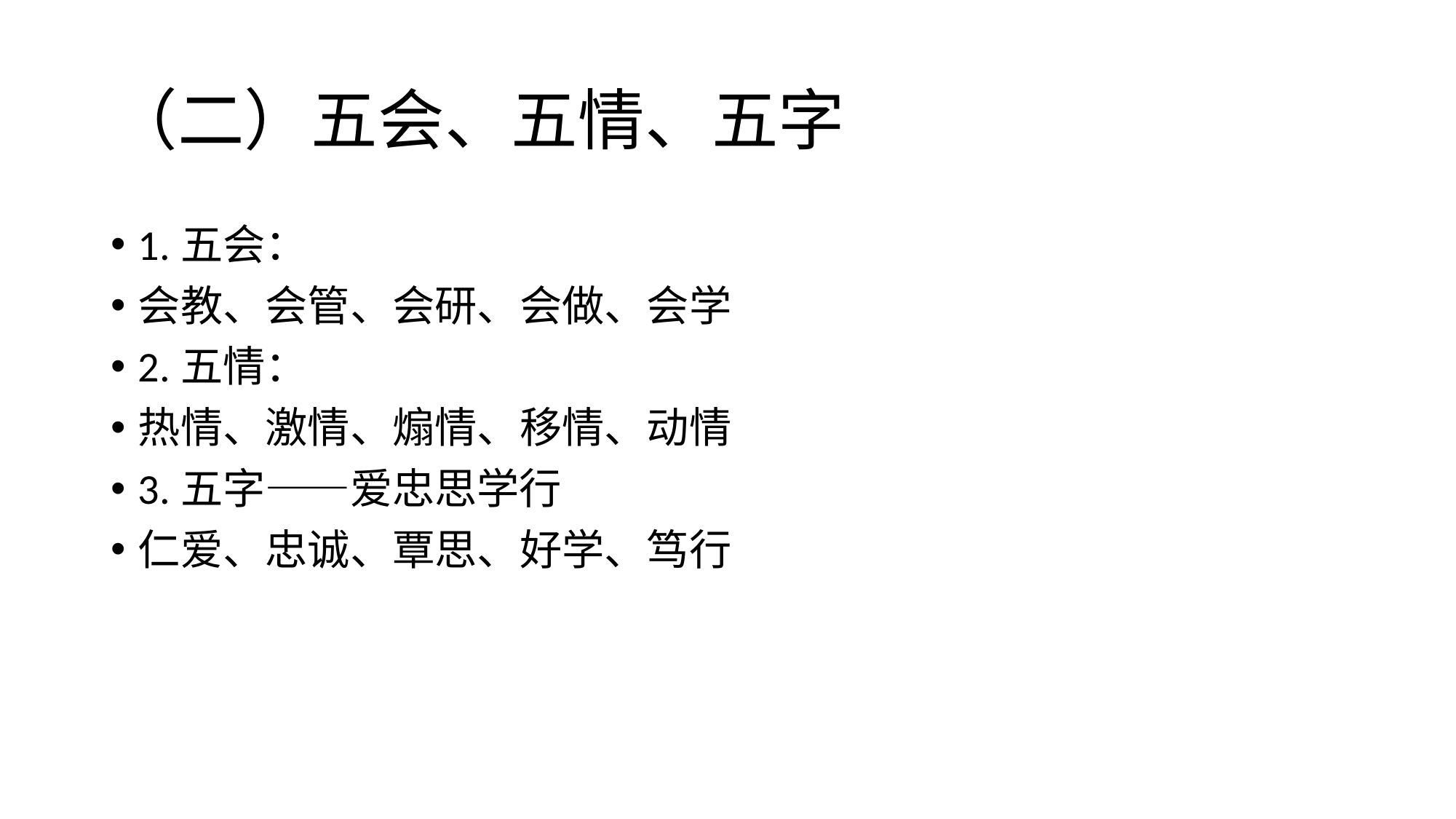

# （二）五会、五情、五字
1.五会：
会教、会管、会研、会做、会学
2.五情：
热情、激情、煽情、移情、动情
3.五字——爱忠思学行
仁爱、忠诚、覃思、好学、笃行